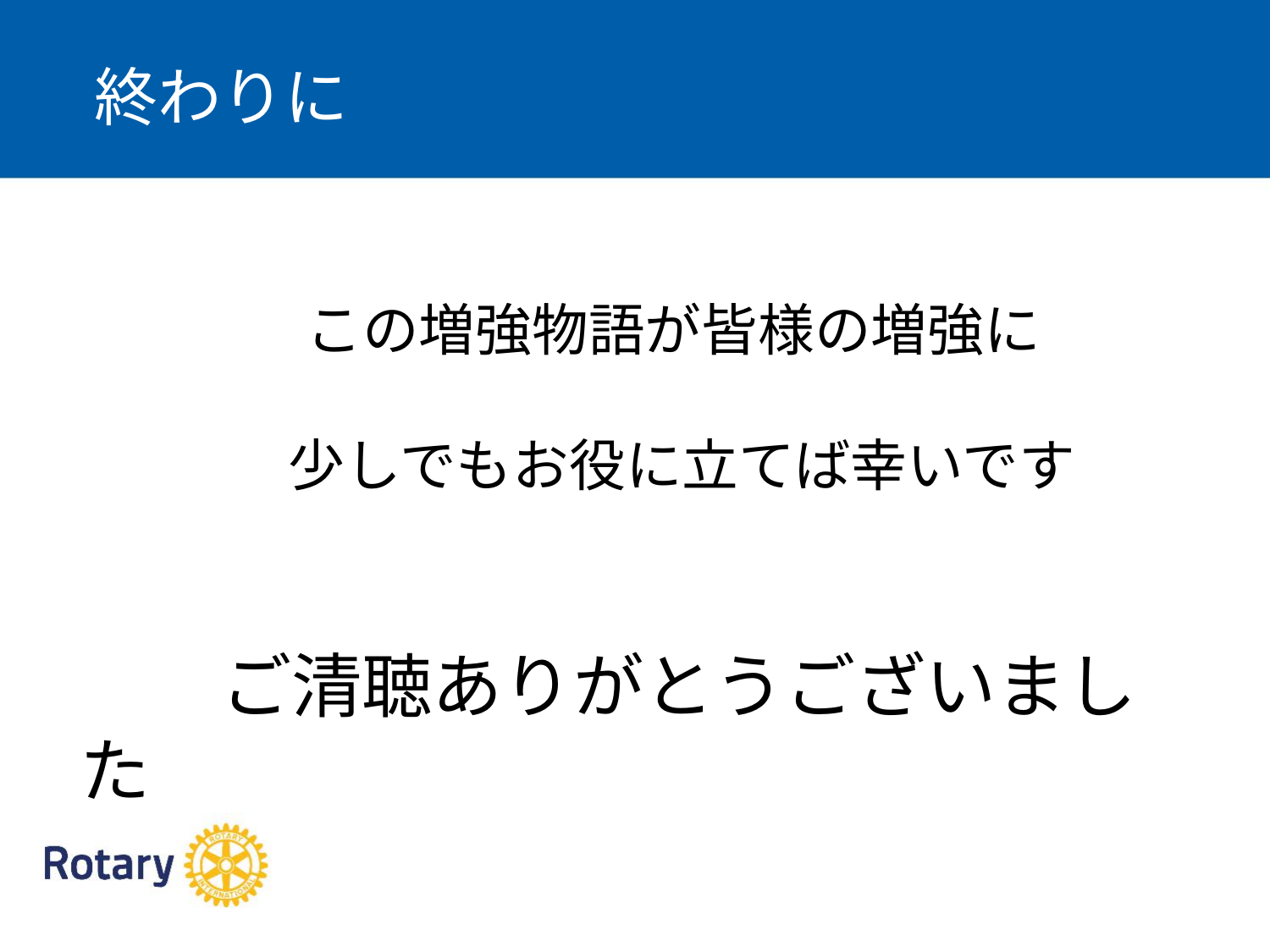

終わりに
　　　　この増強物語が皆様の増強に

　　　　 少しでもお役に立てば幸いです

　　ご清聴ありがとうございました